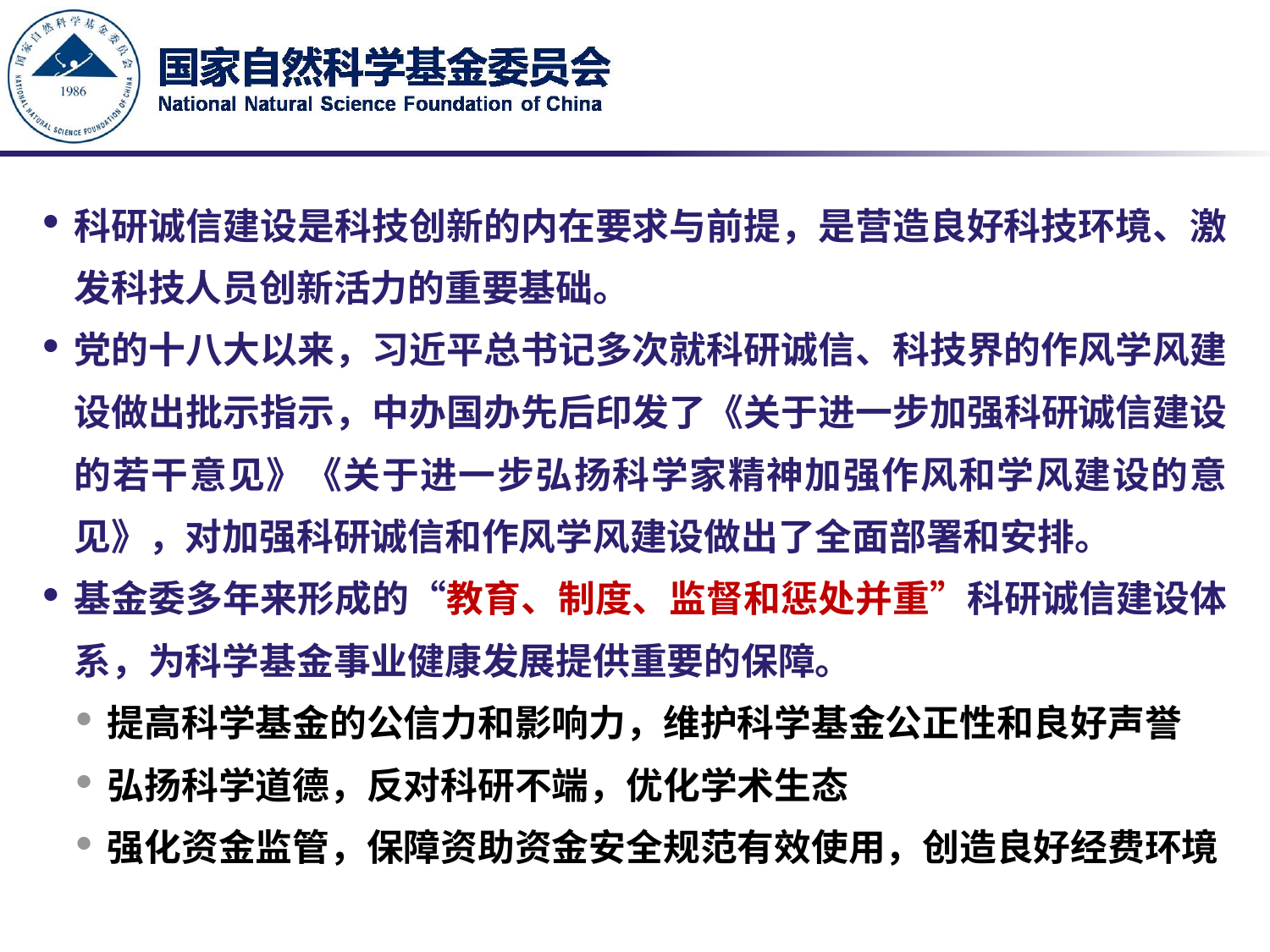

科研诚信建设是科技创新的内在要求与前提，是营造良好科技环境、激发科技人员创新活力的重要基础。
党的十八大以来，习近平总书记多次就科研诚信、科技界的作风学风建设做出批示指示，中办国办先后印发了《关于进一步加强科研诚信建设的若干意见》《关于进一步弘扬科学家精神加强作风和学风建设的意见》，对加强科研诚信和作风学风建设做出了全面部署和安排。
基金委多年来形成的“教育、制度、监督和惩处并重”科研诚信建设体系，为科学基金事业健康发展提供重要的保障。
提高科学基金的公信力和影响力，维护科学基金公正性和良好声誉
弘扬科学道德，反对科研不端，优化学术生态
强化资金监管，保障资助资金安全规范有效使用，创造良好经费环境